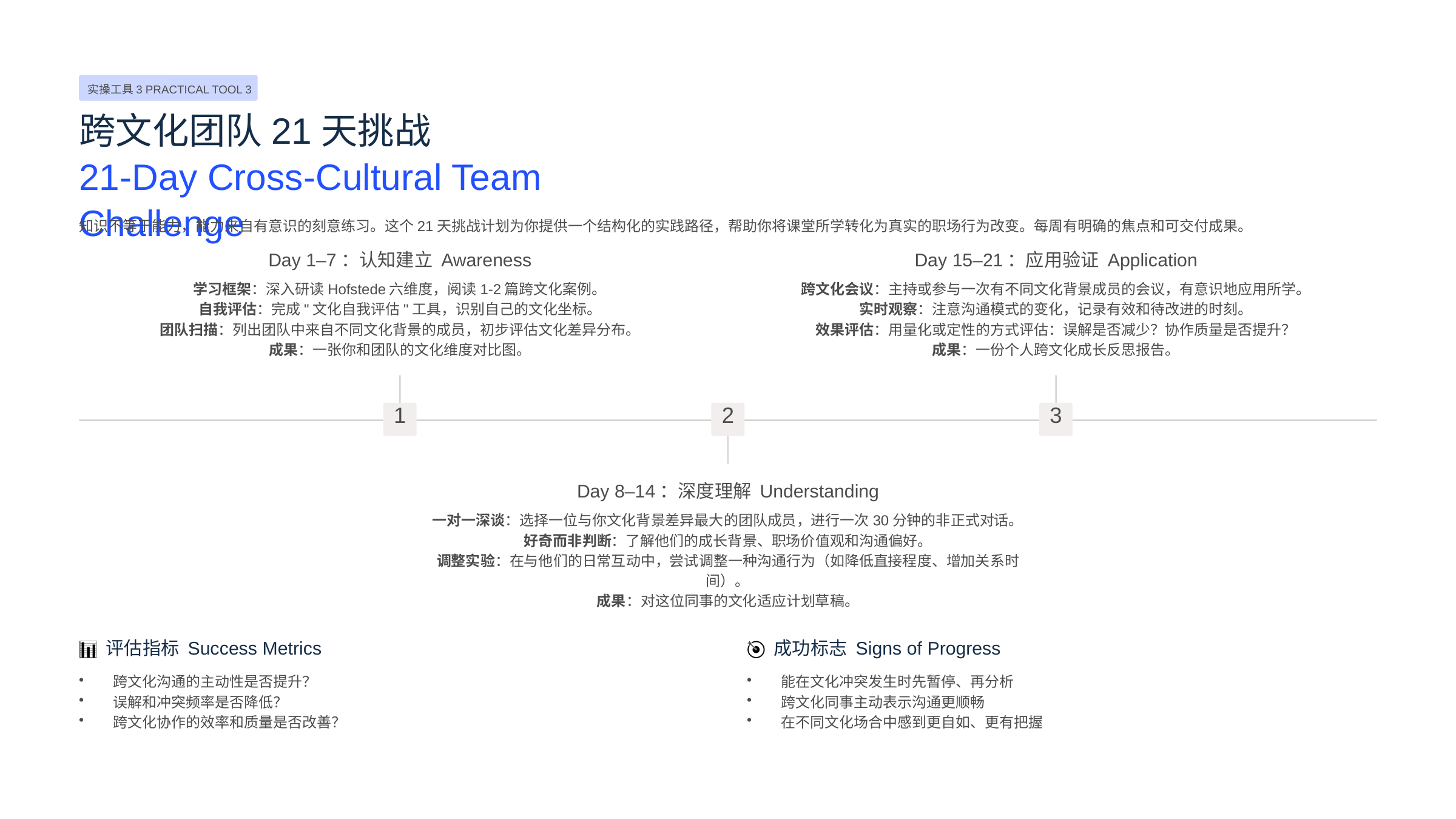

实操工具3 PRACTICAL TOOL 3
跨文化团队21天挑战
21-Day Cross-Cultural Team Challenge
知识不等于能力，能力来自有意识的刻意练习。这个21天挑战计划为你提供一个结构化的实践路径，帮助你将课堂所学转化为真实的职场行为改变。每周有明确的焦点和可交付成果。
Day 1–7：认知建立 Awareness
Day 15–21：应用验证 Application
学习框架：深入研读Hofstede六维度，阅读1-2篇跨文化案例。
自我评估：完成"文化自我评估"工具，识别自己的文化坐标。
团队扫描：列出团队中来自不同文化背景的成员，初步评估文化差异分布。
成果：一张你和团队的文化维度对比图。
跨文化会议：主持或参与一次有不同文化背景成员的会议，有意识地应用所学。
实时观察：注意沟通模式的变化，记录有效和待改进的时刻。
效果评估：用量化或定性的方式评估：误解是否减少？协作质量是否提升？
成果：一份个人跨文化成长反思报告。

1
2
3

Day 8–14：深度理解 Understanding
一对一深谈：选择一位与你文化背景差异最大的团队成员，进行一次30分钟的非正式对话。
好奇而非判断：了解他们的成长背景、职场价值观和沟通偏好。
调整实验：在与他们的日常互动中，尝试调整一种沟通行为（如降低直接程度、增加关系时间）。
成果：对这位同事的文化适应计划草稿。
📊 评估指标 Success Metrics
🎯 成功标志 Signs of Progress
跨文化沟通的主动性是否提升？
误解和冲突频率是否降低？
跨文化协作的效率和质量是否改善？
能在文化冲突发生时先暂停、再分析
跨文化同事主动表示沟通更顺畅
在不同文化场合中感到更自如、更有把握